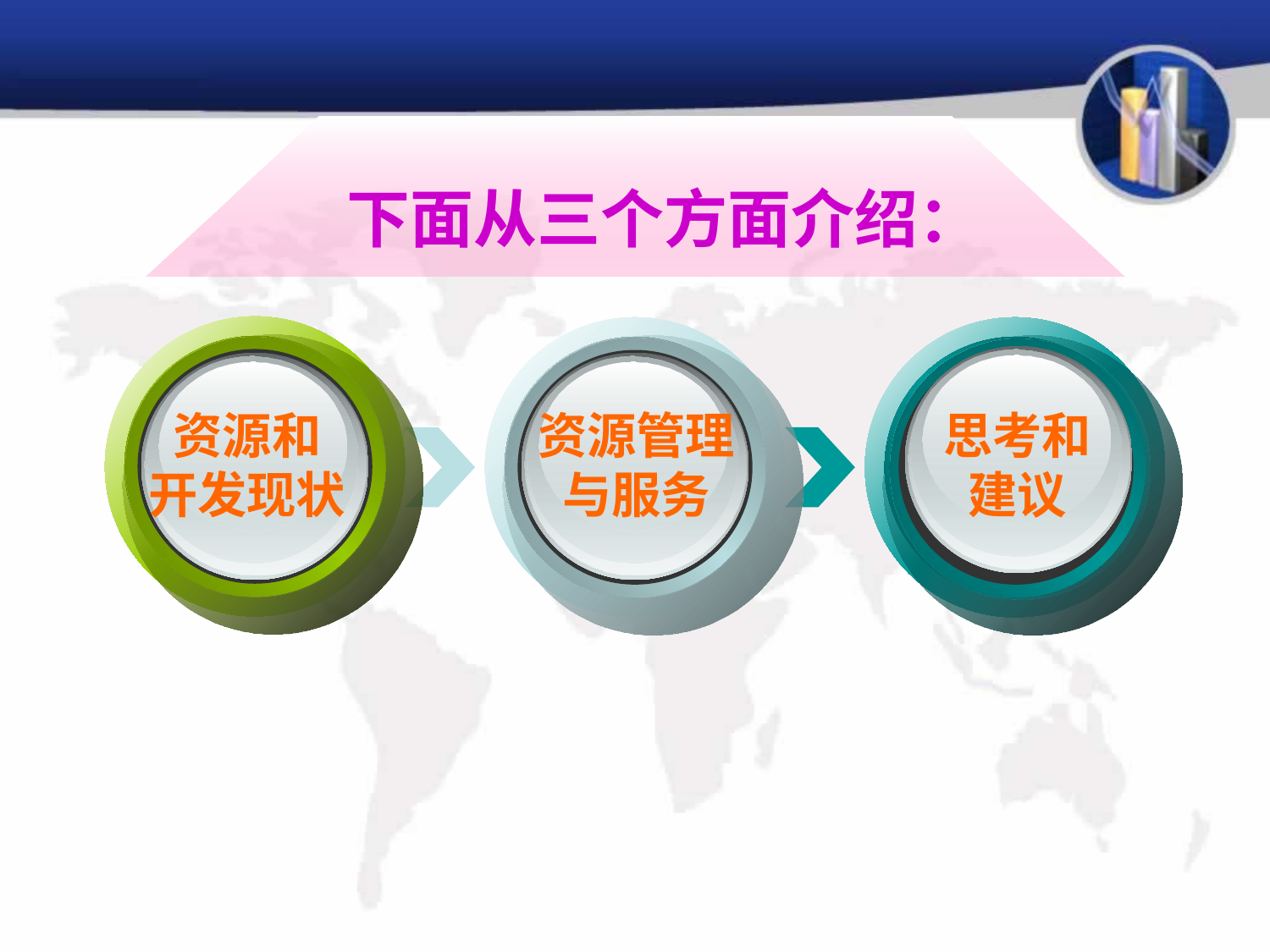

下面从三个方面介绍：

资源和
开发现状
资源管理
与服务
思考和
建议